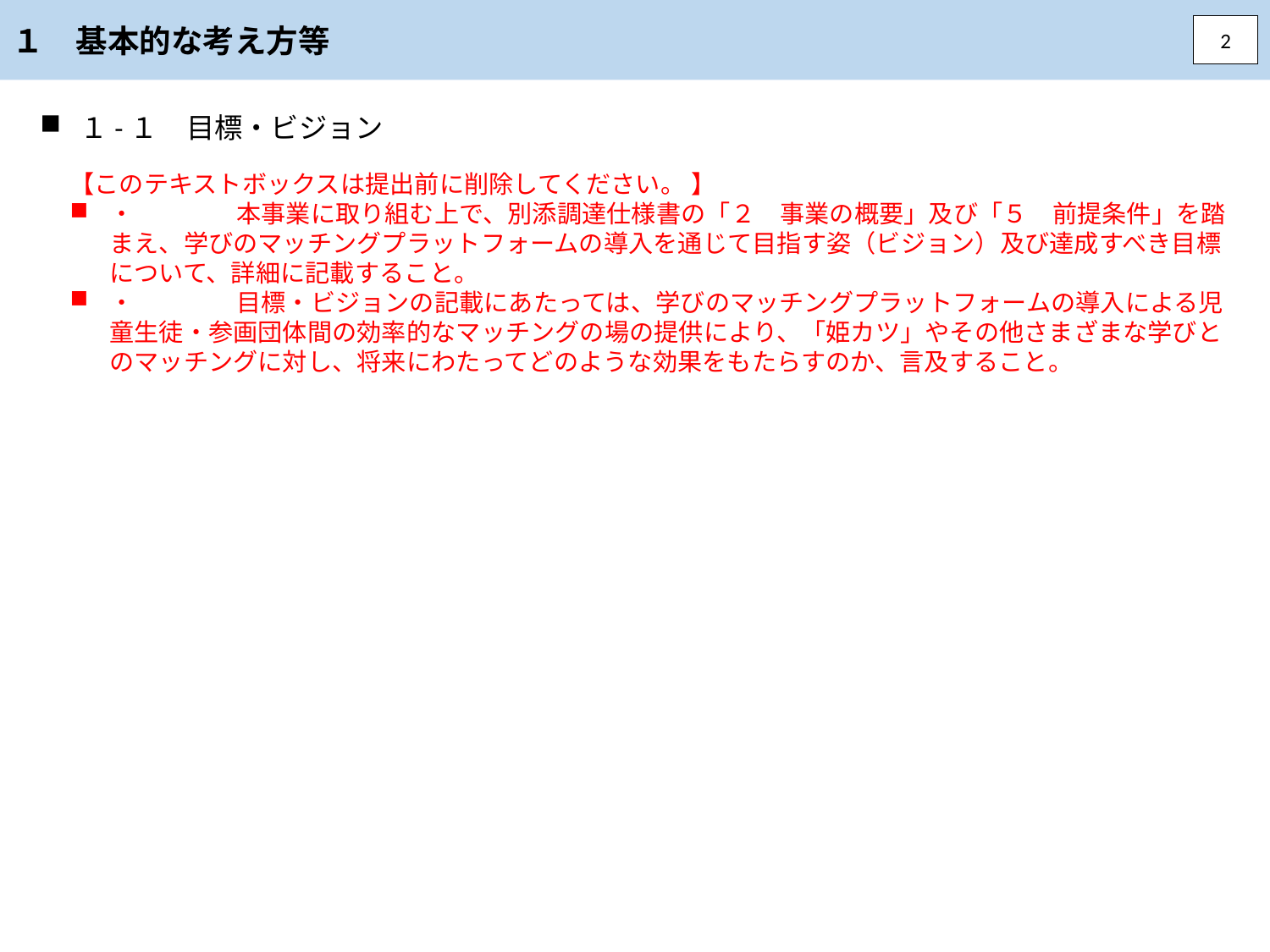

１　基本的な考え方等
2
１-１　目標・ビジョン
【このテキストボックスは提出前に削除してください。 】
・	本事業に取り組む上で、別添調達仕様書の「２　事業の概要」及び「５　前提条件」を踏まえ、学びのマッチングプラットフォームの導入を通じて目指す姿（ビジョン）及び達成すべき目標について、詳細に記載すること。
・	目標・ビジョンの記載にあたっては、学びのマッチングプラットフォームの導入による児童生徒・参画団体間の効率的なマッチングの場の提供により、「姫カツ」やその他さまざまな学びとのマッチングに対し、将来にわたってどのような効果をもたらすのか、言及すること。